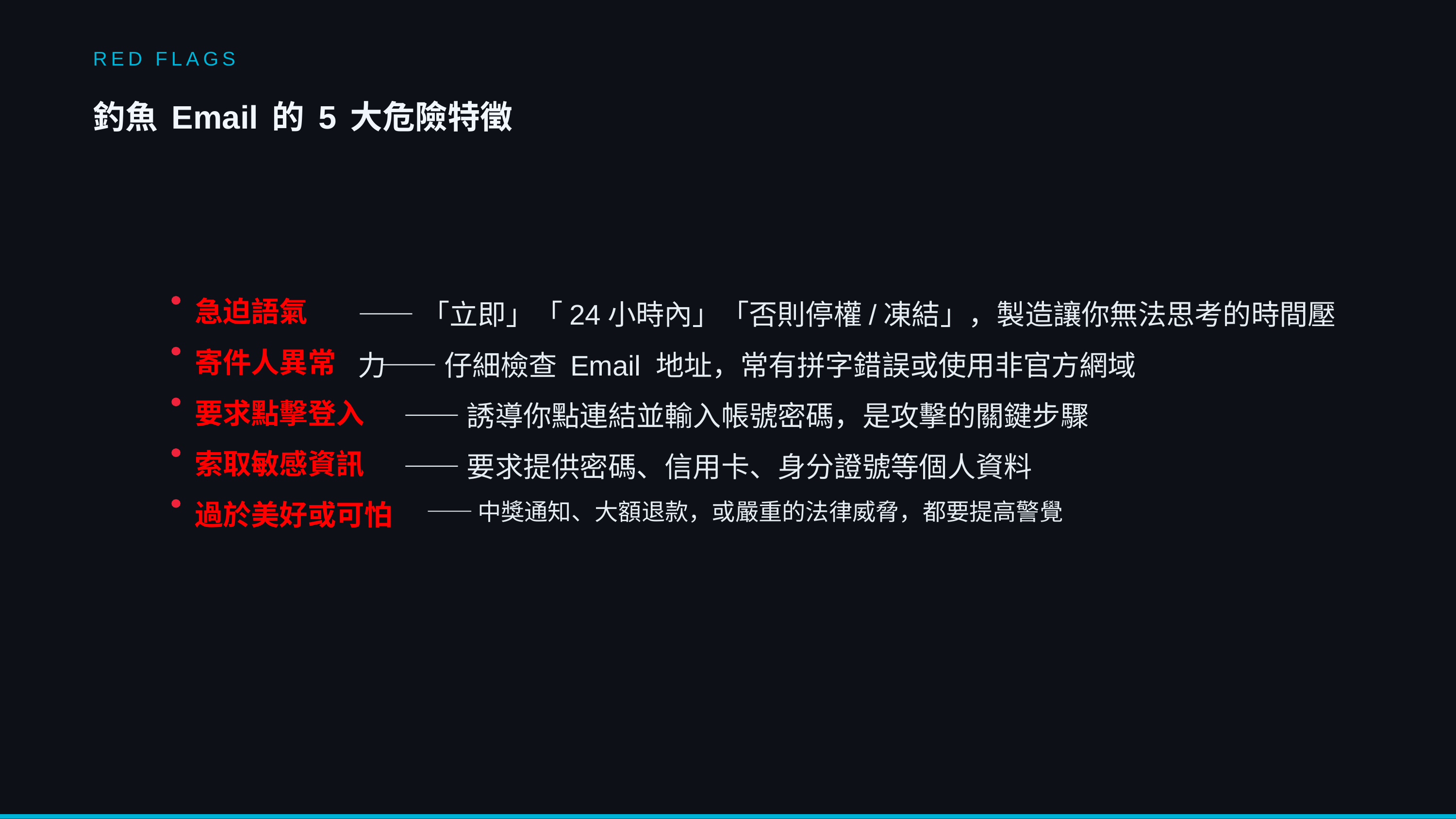

RED FLAGS
釣魚 Email 的 5 大危險特徵
急迫語氣
——「立即」「24小時內」「否則停權/凍結」，製造讓你無法思考的時間壓力

寄件人異常
——仔細檢查 Email 地址，常有拼字錯誤或使用非官方網域

要求點擊登入
——誘導你點連結並輸入帳號密碼，是攻擊的關鍵步驟

索取敏感資訊
——要求提供密碼、信用卡、身分證號等個人資料

過於美好或可怕
——中獎通知、大額退款，或嚴重的法律威脅，都要提高警覺